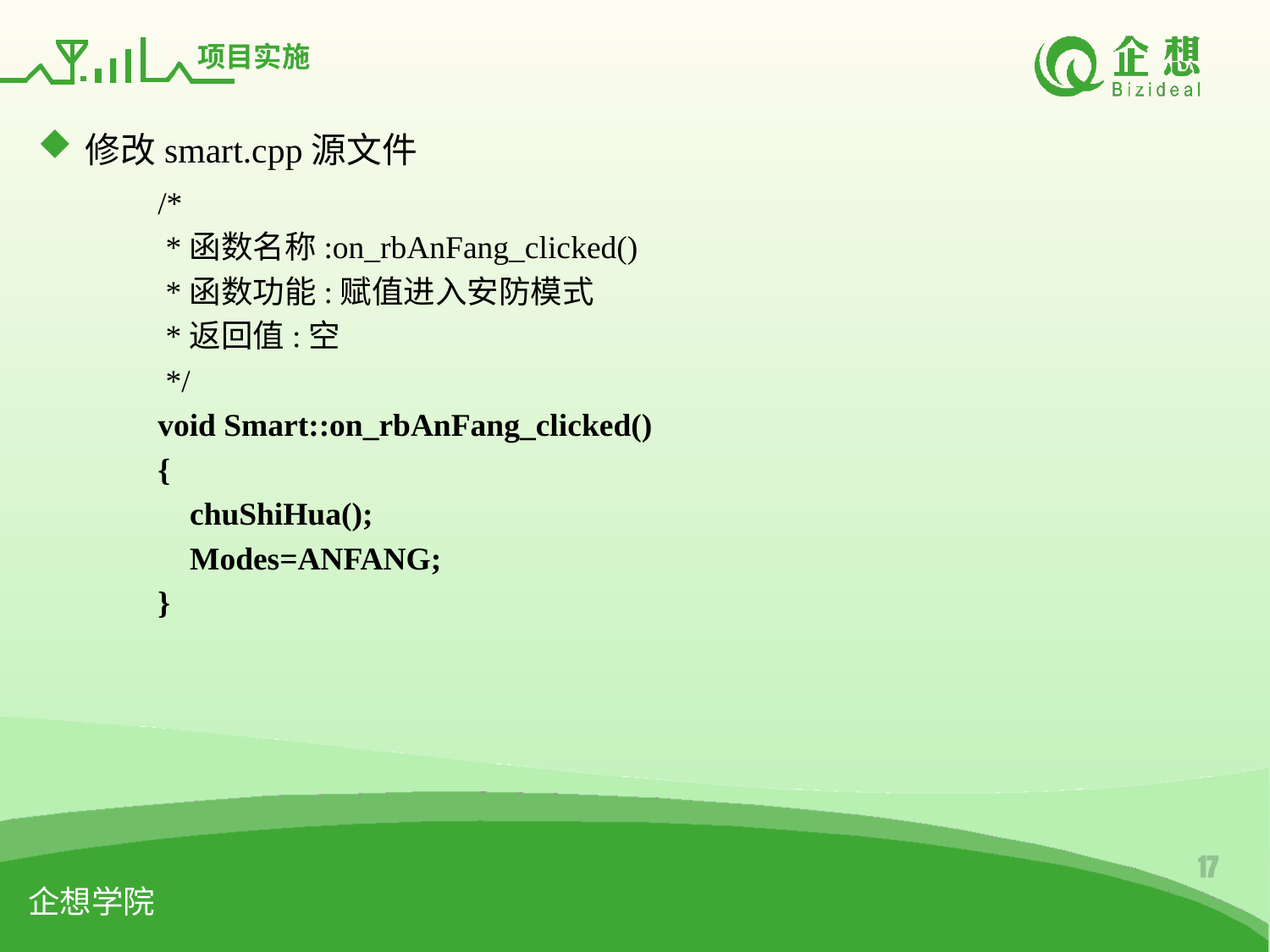

# 项目实施
修改smart.cpp源文件
/*
 *函数名称:on_rbAnFang_clicked()
 *函数功能:赋值进入安防模式
 *返回值:空
 */
void Smart::on_rbAnFang_clicked()
{
    chuShiHua();
    Modes=ANFANG;
}

17